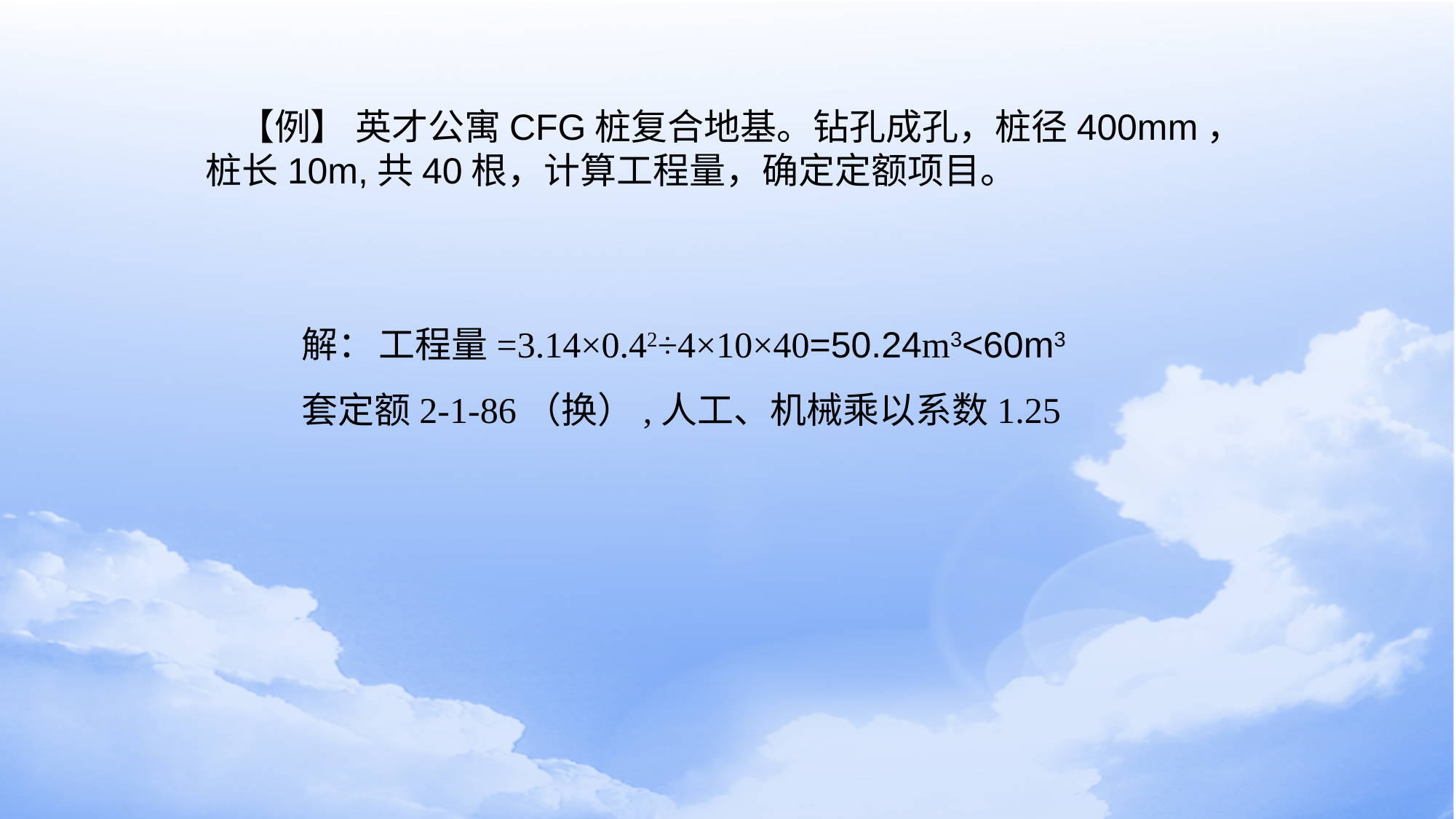

【例】 英才公寓CFG桩复合地基。钻孔成孔，桩径400mm，桩长10m,共40根，计算工程量，确定定额项目。
解：	工程量=3.14×0.42÷4×10×40=50.24m3<60m3
套定额2-1-86（换）,人工、机械乘以系数1.25